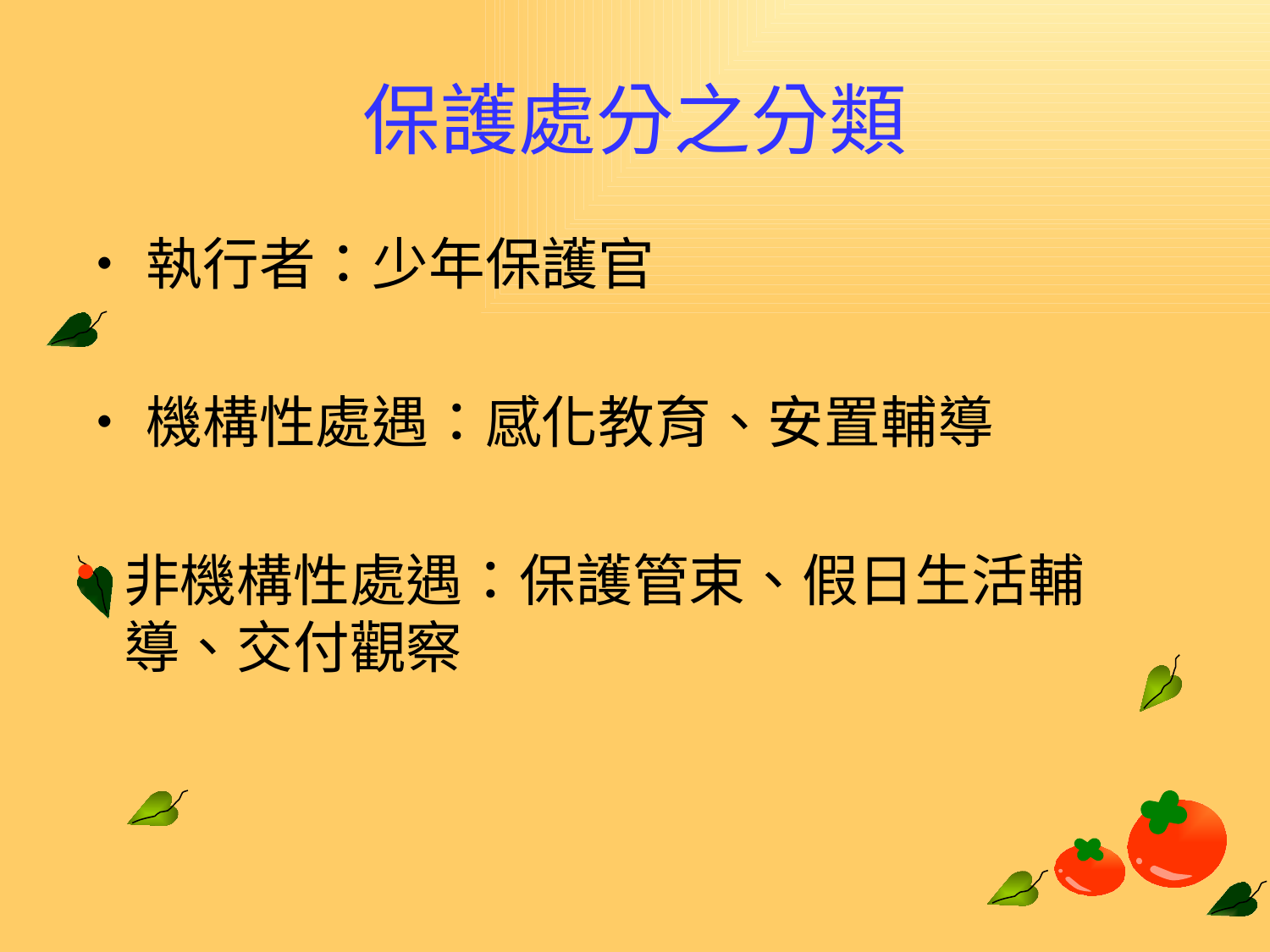

# 保護處分之分類
‧執行者：少年保護官

‧機構性處遇：感化教育、安置輔導

非機構性處遇：保護管束、假日生活輔導、交付觀察